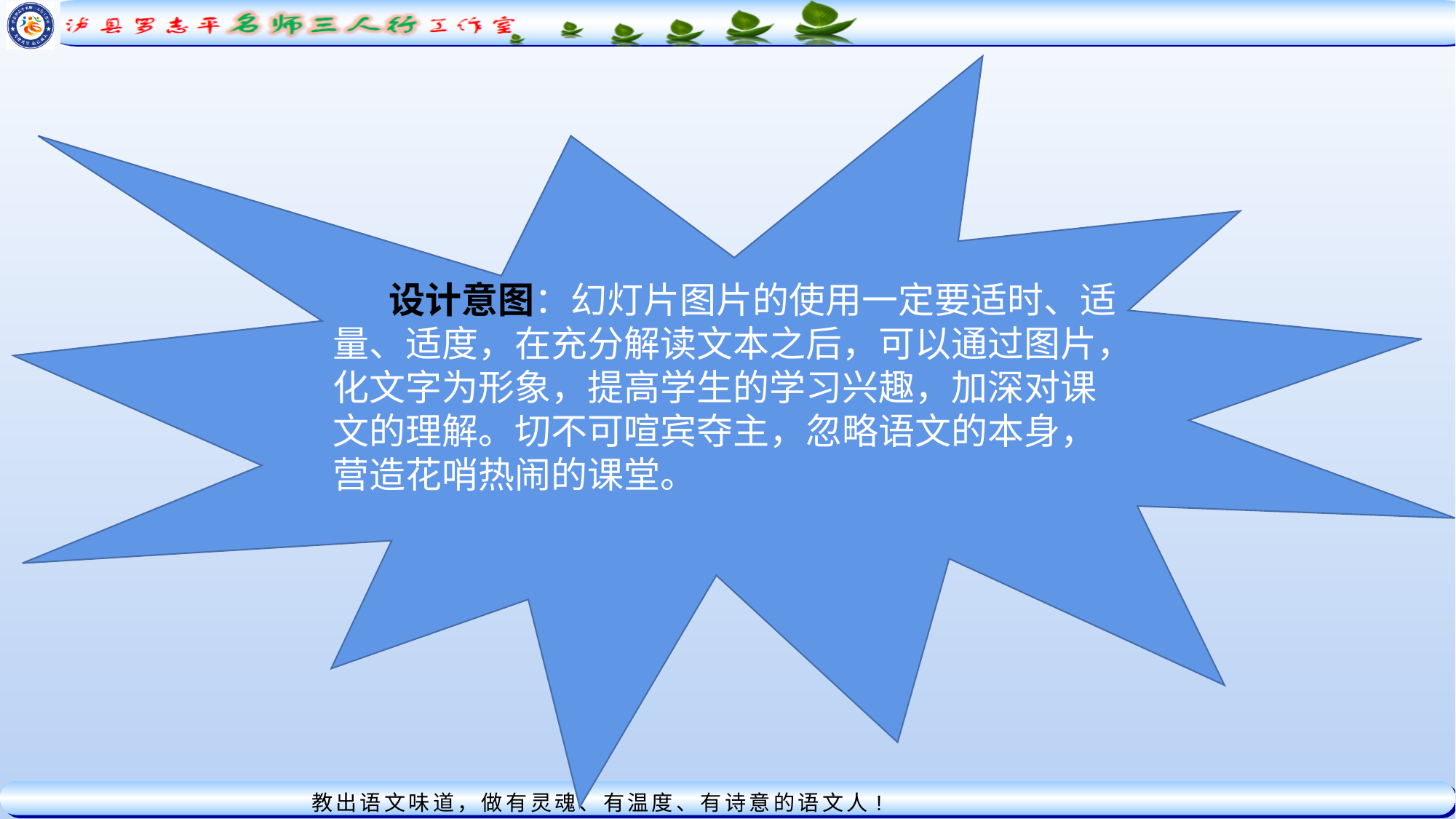

设计意图：幻灯片图片的使用一定要适时、适量、适度，在充分解读文本之后，可以通过图片，化文字为形象，提高学生的学习兴趣，加深对课文的理解。切不可喧宾夺主，忽略语文的本身，营造花哨热闹的课堂。